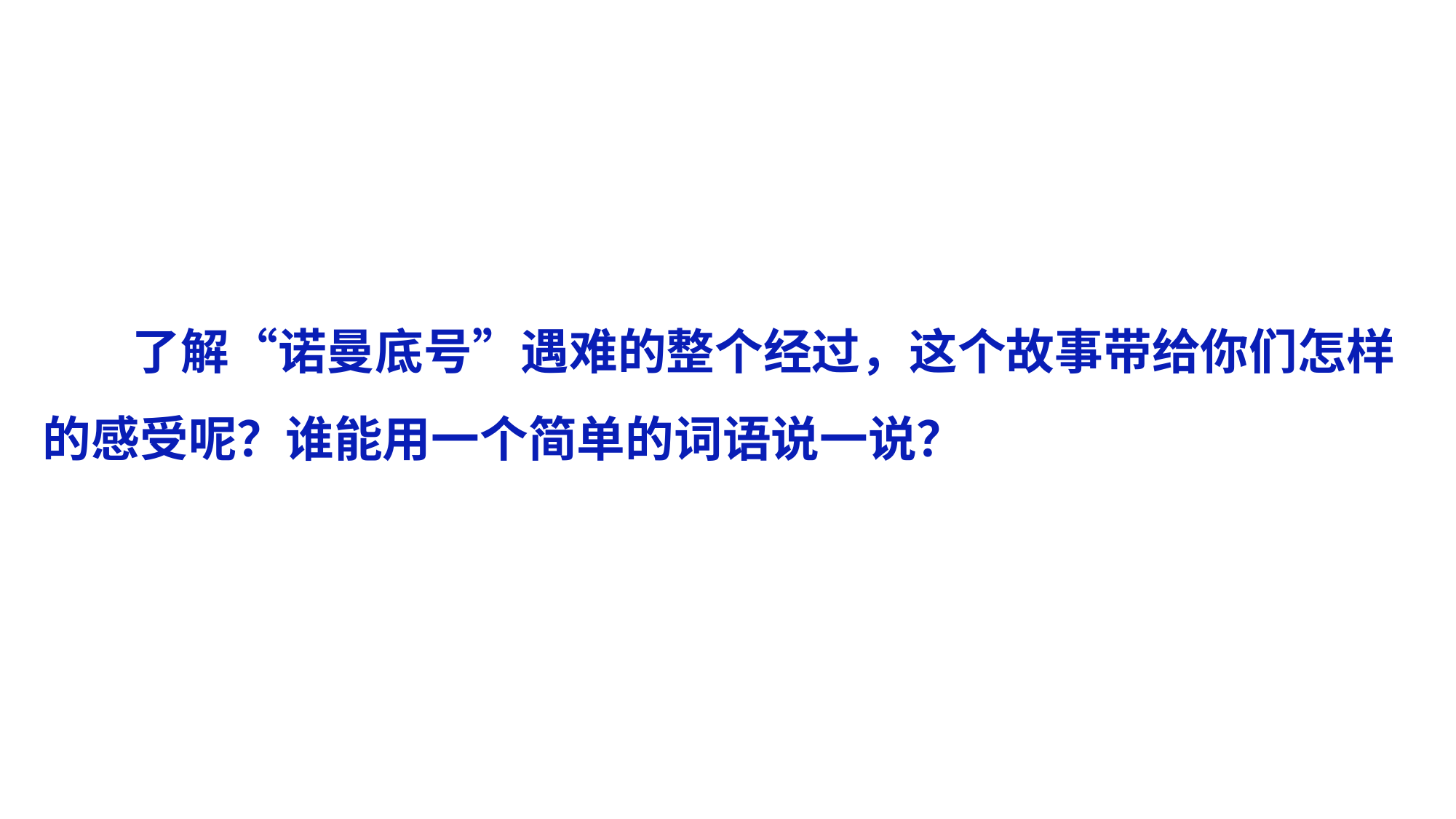

了解“诺曼底号”遇难的整个经过，这个故事带给你们怎样的感受呢？谁能用一个简单的词语说一说？